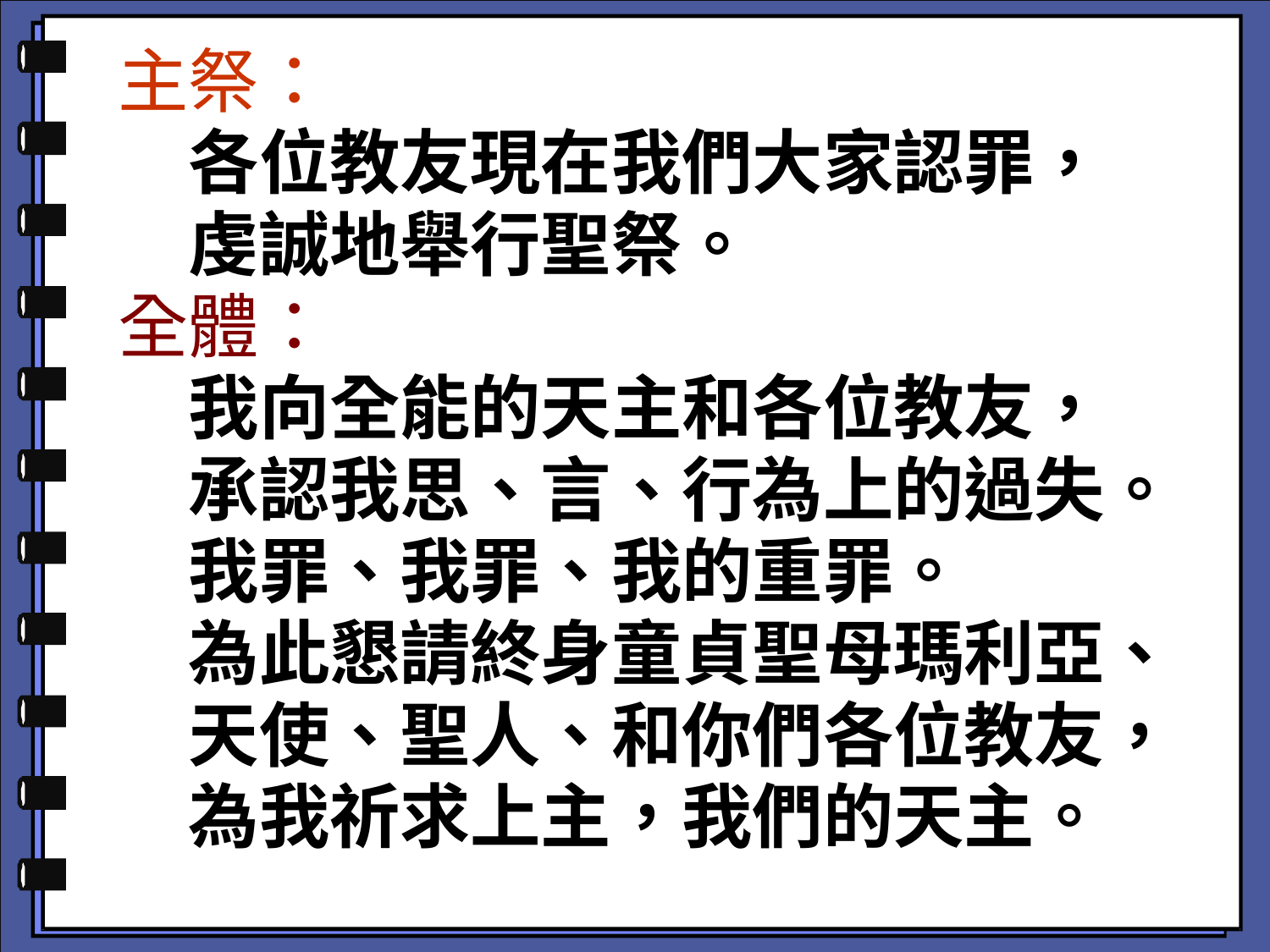

主祭：
　各位教友現在我們大家認罪，
　虔誠地舉行聖祭。
全體：
　我向全能的天主和各位教友，
　承認我思、言、行為上的過失。
　我罪、我罪、我的重罪。
　為此懇請終身童貞聖母瑪利亞、
　天使、聖人、和你們各位教友，
　為我祈求上主，我們的天主。